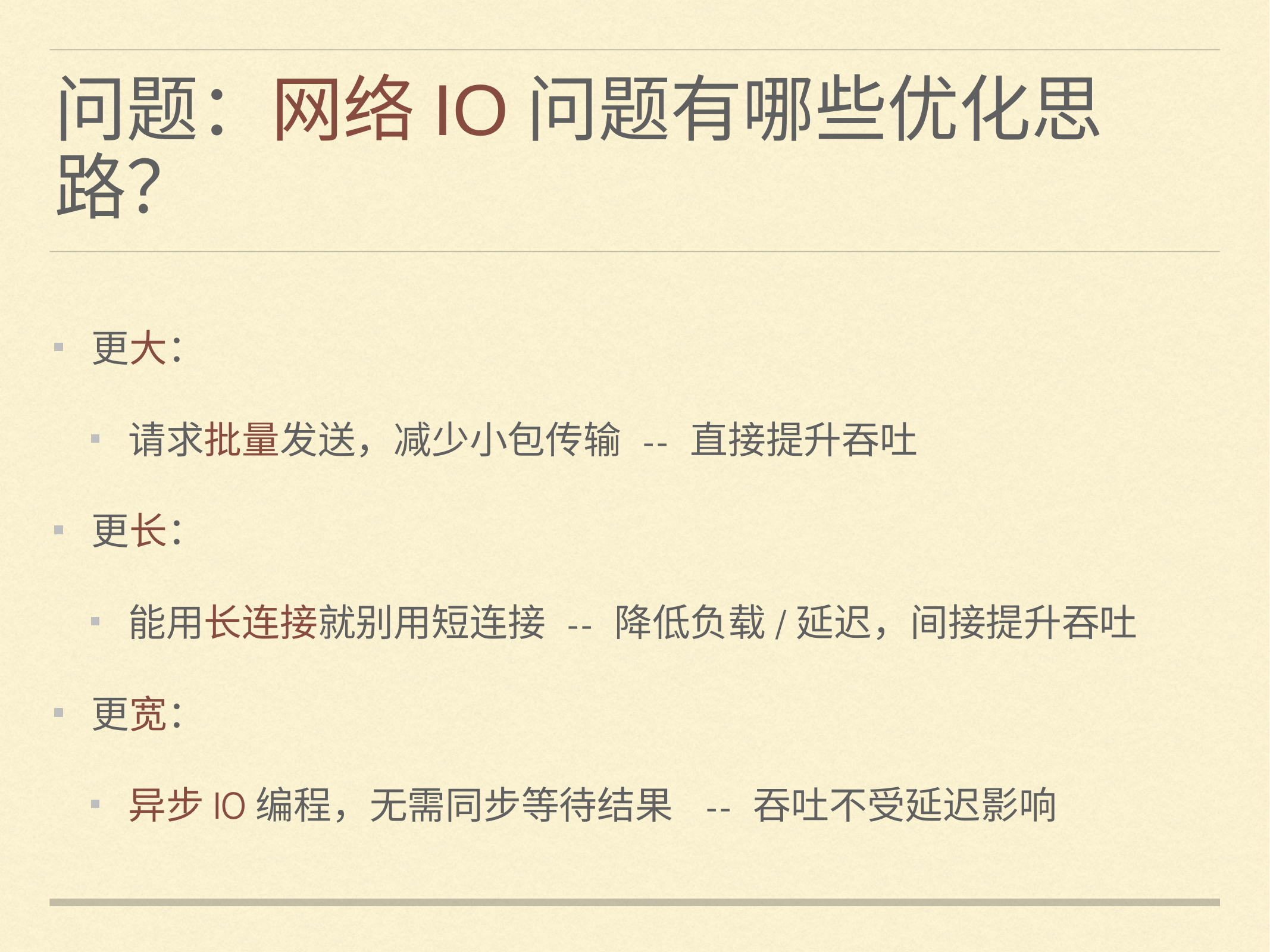

# 问题：网络IO问题有哪些优化思路？
更大：
请求批量发送，减少小包传输 -- 直接提升吞吐
更长：
能用长连接就别用短连接 -- 降低负载/延迟，间接提升吞吐
更宽：
异步IO编程，无需同步等待结果  -- 吞吐不受延迟影响